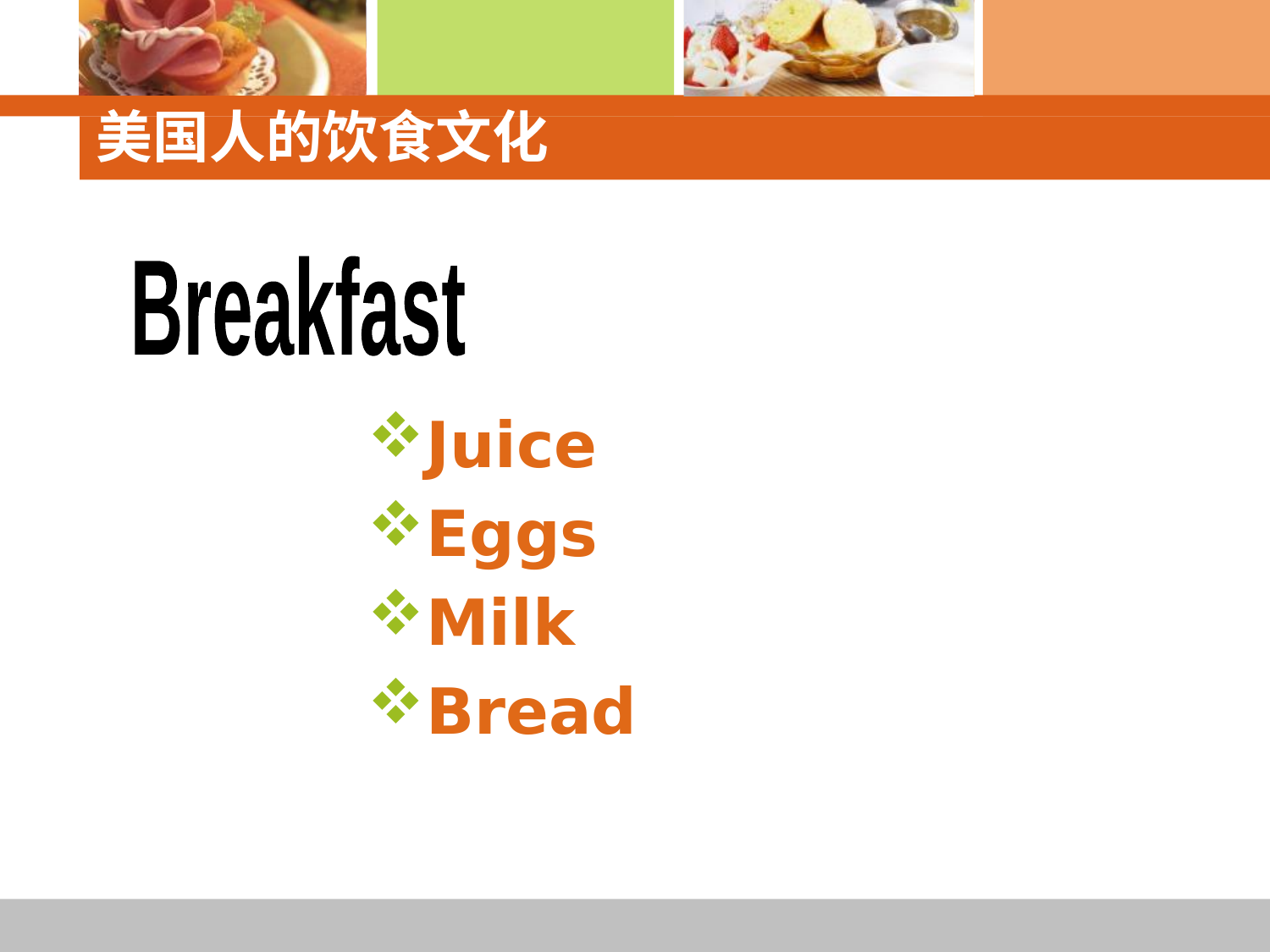

# 美国人的饮食文化
Breakfast
Juice
Eggs
Milk
Bread